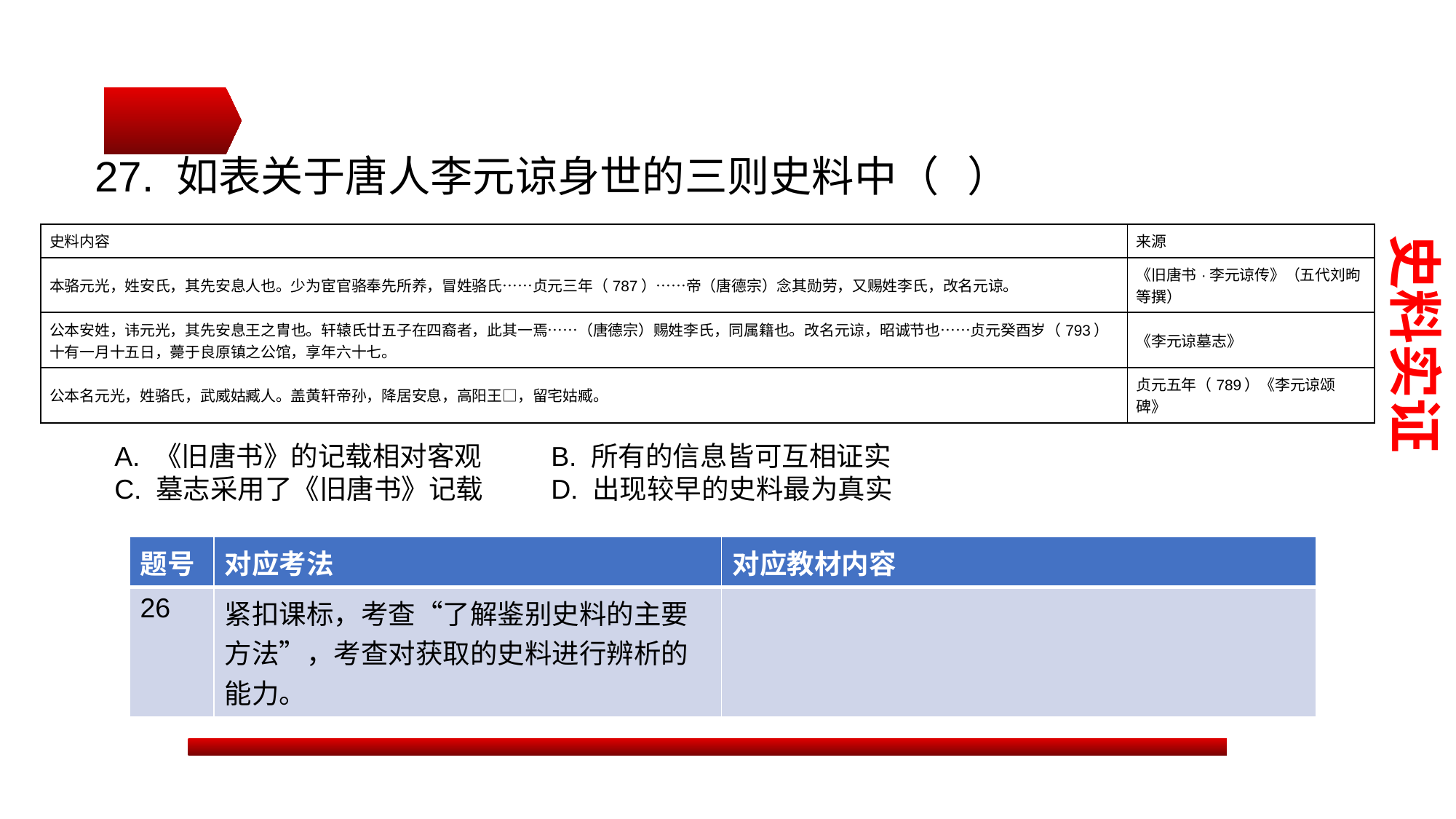

27. 如表关于唐人李元谅身世的三则史料中（   ）

| 史料内容 | 来源 |
| --- | --- |
| 本骆元光，姓安氏，其先安息人也。少为宦官骆奉先所养，冒姓骆氏……贞元三年（787）……帝（唐德宗）念其勋劳，又赐姓李氏，改名元谅。 | 《旧唐书·李元谅传》（五代刘昫等撰） |
| 公本安姓，讳元光，其先安息王之胄也。轩辕氏廿五子在四裔者，此其一焉……（唐德宗）赐姓李氏，同属籍也。改名元谅，昭诚节也……贞元癸酉岁（793）十有一月十五日，薨于良原镇之公馆，享年六十七。 | 《李元谅墓志》 |
| 公本名元光，姓骆氏，武威姑臧人。盖黄轩帝孙，降居安息，高阳王□，留宅姑臧。 | 贞元五年（789）《李元谅颂碑》 |
史料实证

A. 《旧唐书》的记载相对客观	B. 所有的信息皆可互相证实C. 墓志采用了《旧唐书》记载	D. 出现较早的史料最为真实
| 题号 | 对应考法 | 对应教材内容 |
| --- | --- | --- |
| 26 | 紧扣课标，考查“了解鉴别史料的主要方法”，考查对获取的史料进行辨析的能力。 |  |